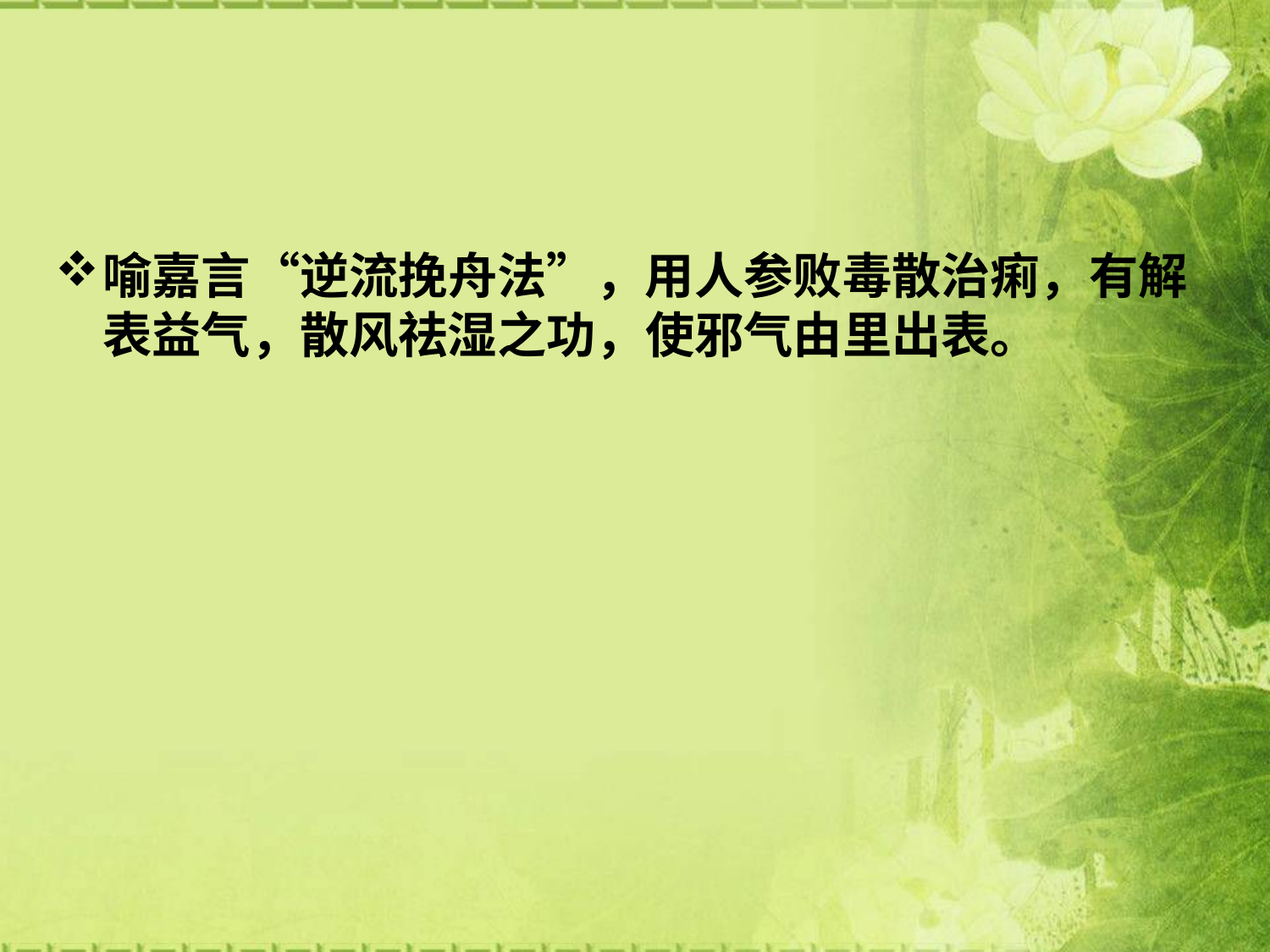

喻嘉言“逆流挽舟法”，用人参败毒散治痢，有解表益气，散风祛湿之功，使邪气由里出表。